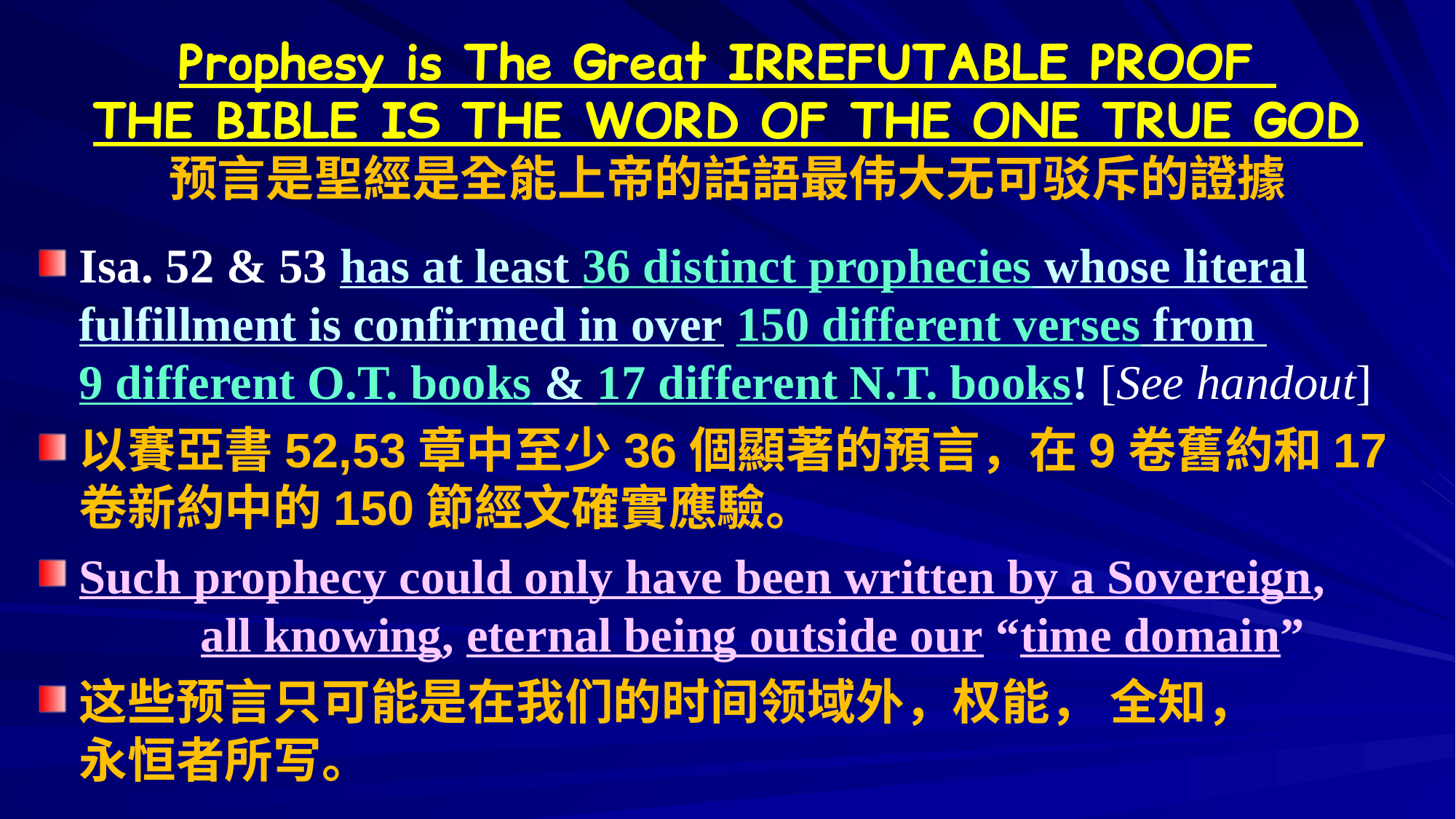

# Prophesy is The Great IRREFUTABLE PROOF THE BIBLE IS THE WORD OF THE ONE TRUE GOD 预言是聖經是全能上帝的話語最伟大无可驳斥的證據
Isa. 52 & 53 has at least 36 distinct prophecies whose literal fulfillment is confirmed in over 150 different verses from              9 different O.T. books & 17 different N.T. books! [See handout]
以賽亞書52,53章中至少36個顯著的預言，在9卷舊約和17卷新約中的150節經文確實應驗。
Such prophecy could only have been written by a Sovereign,		 all knowing, eternal being outside our “time domain”
这些预言只可能是在我们的时间领域外，权能， 全知，		永恒者所写。